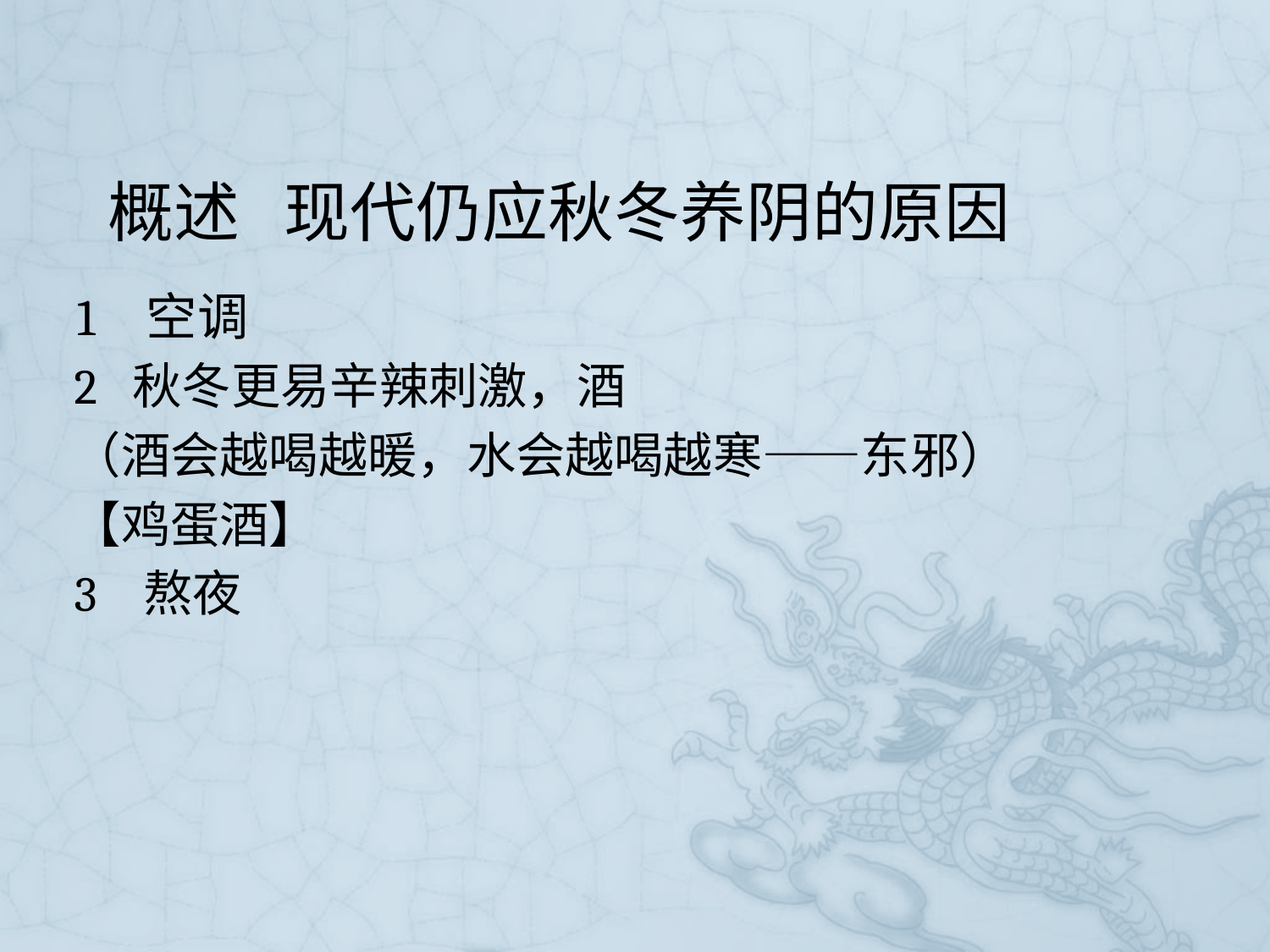

# 概述   现代仍应秋冬养阴的原因
1   空调
2  秋冬更易辛辣刺激，酒
（酒会越喝越暖，水会越喝越寒——东邪）
【鸡蛋酒】
3   熬夜